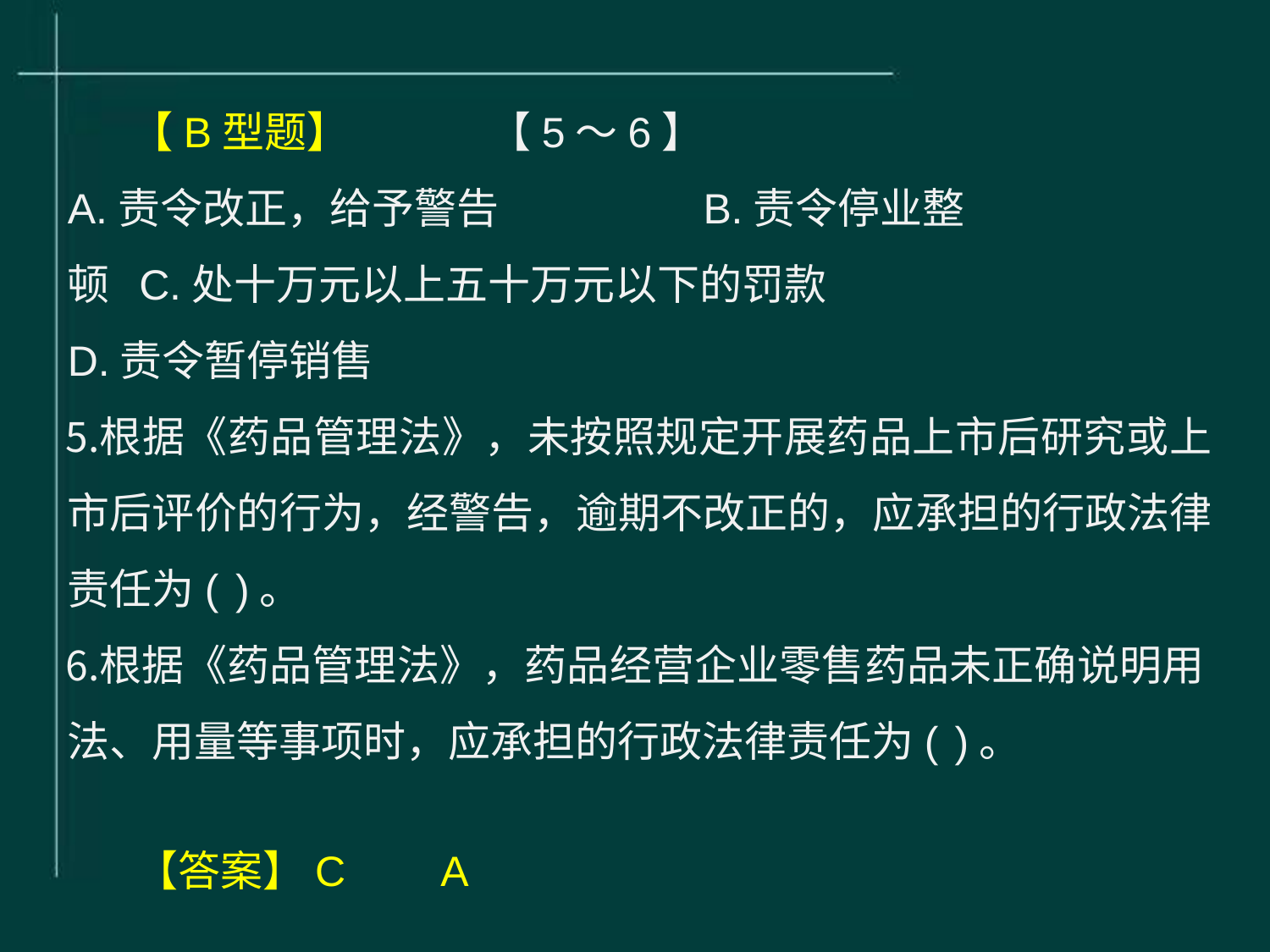

【B型题】	【5～6】
A.责令改正，给予警告	B.责令停业整顿  C.处十万元以上五十万元以下的罚款
D.责令暂停销售
根据《药品管理法》，未按照规定开展药品上市后研究或上 市后评价的行为，经警告，逾期不改正的，应承担的行政法律 责任为( )。
根据《药品管理法》，药品经营企业零售药品未正确说明用 法、用量等事项时，应承担的行政法律责任为( )。

【答案】C	A